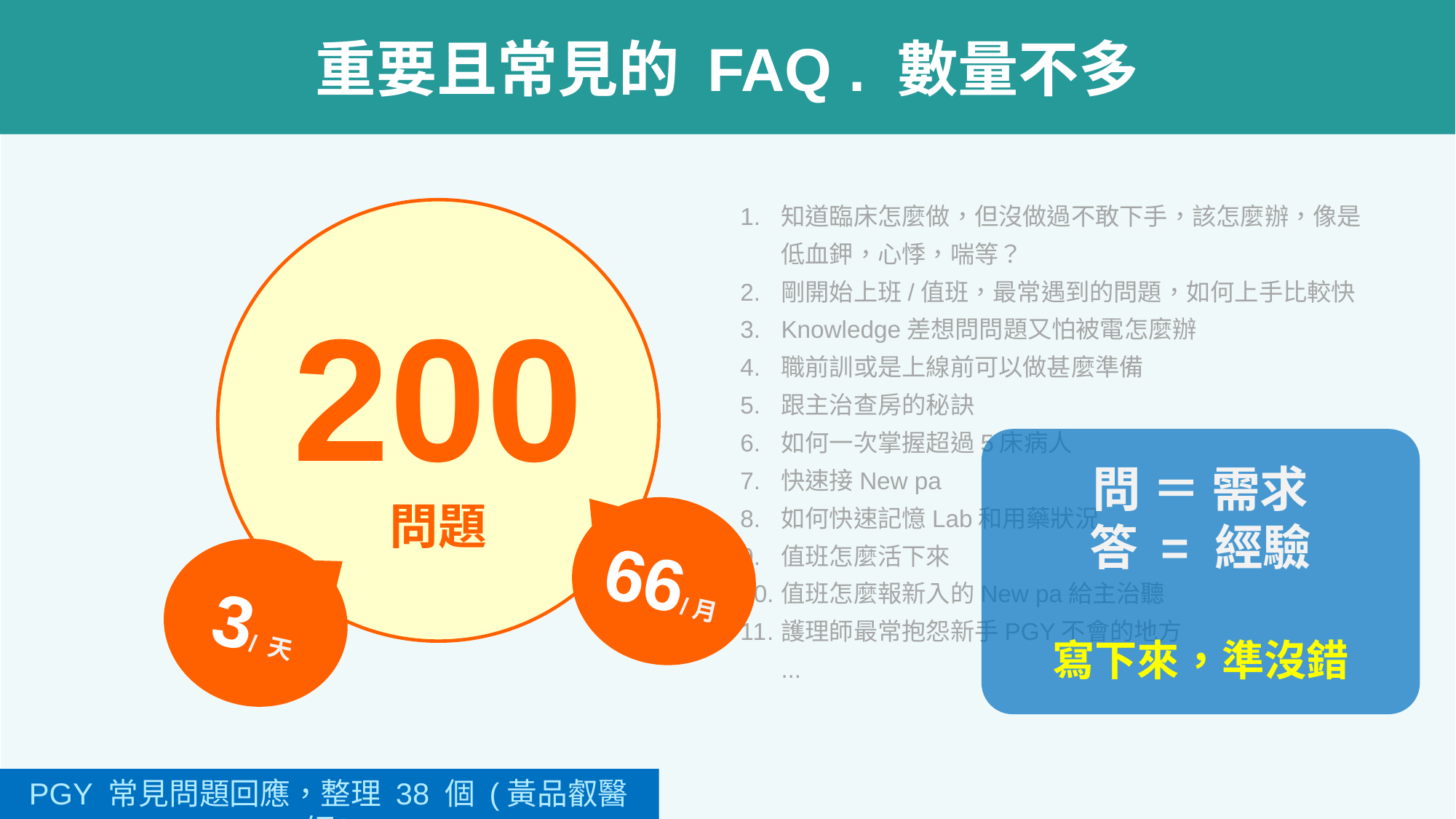

# 重要且常見的 FAQ . 數量不多

知道臨床怎麼做，但沒做過不敢下手，該怎麼辦，像是低血鉀，心悸，喘等？
剛開始上班/值班，最常遇到的問題，如何上手比較快
Knowledge差想問問題又怕被電怎麼辦
職前訓或是上線前可以做甚麼準備
跟主治查房的秘訣
如何一次掌握超過5床病人
快速接New pa
如何快速記憶Lab和用藥狀況
值班怎麼活下來
值班怎麼報新入的New pa給主治聽
護理師最常抱怨新手PGY不會的地方
...
200
問題
問 ＝ 需求
答 = 經驗

寫下來，準沒錯
66/月
3/ 天
PGY 常見問題回應，整理 38 個 (黃品叡醫師)